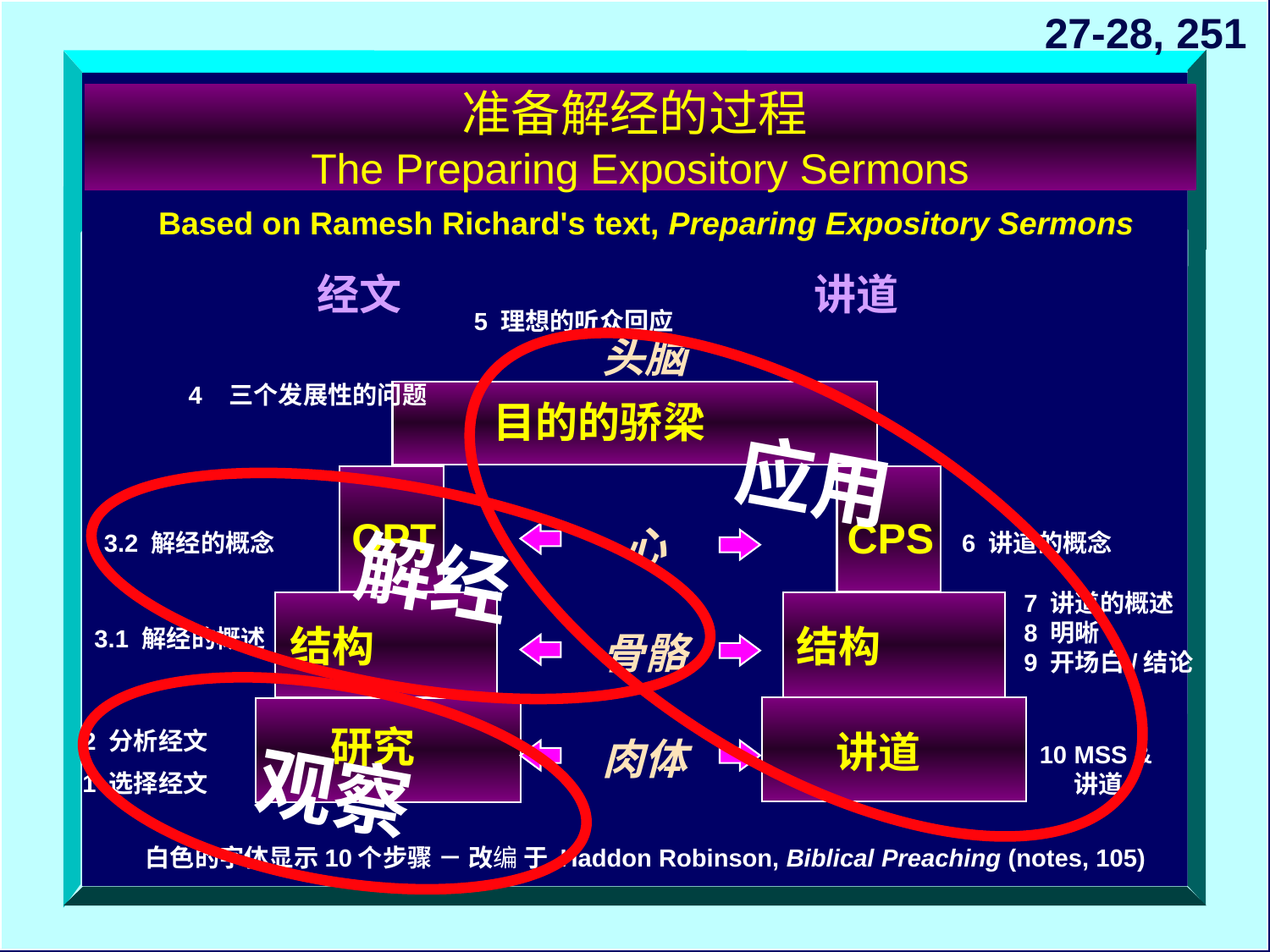

27-28, 251
# 准备解经的过程 The Preparing Expository Sermons
Based on Ramesh Richard's text, Preparing Expository Sermons
经文
讲道
5 理想的听众回应
头脑
4   三个发展性的问题

目的的骄梁

应用

CPT
CPS
心
3.2 解经的概念
6 讲道的概念
解经

7 讲道的概述
8 明晰
9 开场白/结论

结构
结构
3.1 解经的概述
骨骼

研究
2 分析经文
讲道
肉体
10 MSS &
     讲道
观察

1 选择经文
白色的字体显示10个步骤 － 改编 于 Haddon Robinson, Biblical Preaching (notes, 105)